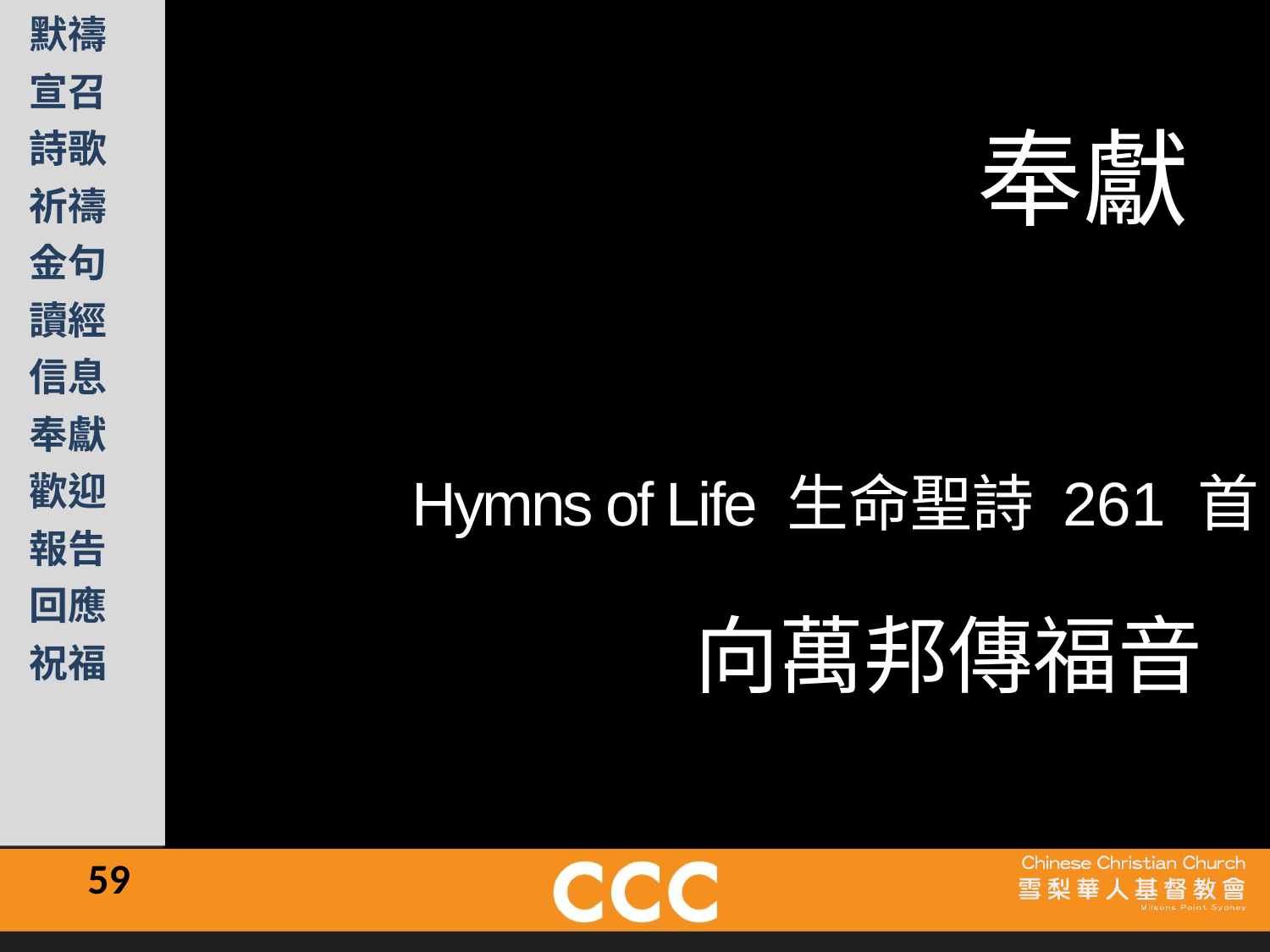

奉獻
Hymns of Life 生命聖詩 261 首
向萬邦傳福音
59